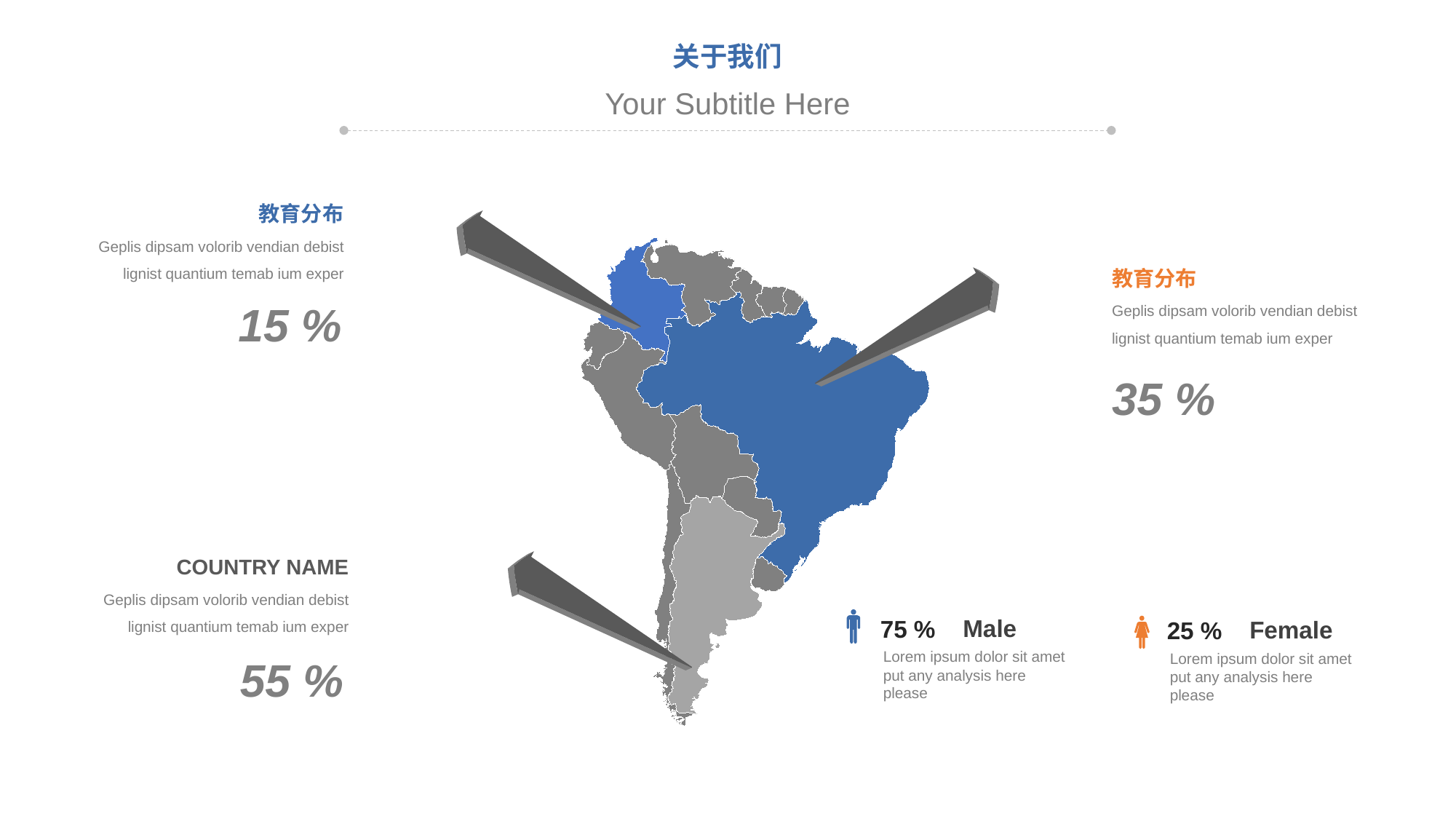

关于我们
Your Subtitle Here

教育分布
Geplis dipsam volorib vendian debist lignist quantium temab ium exper

教育分布
Geplis dipsam volorib vendian debist lignist quantium temab ium exper
15 %
35 %

COUNTRY NAME
Geplis dipsam volorib vendian debist lignist quantium temab ium exper
Male
75 %
Lorem ipsum dolor sit amet put any analysis here please

Female
25 %
Lorem ipsum dolor sit amet put any analysis here please

55 %